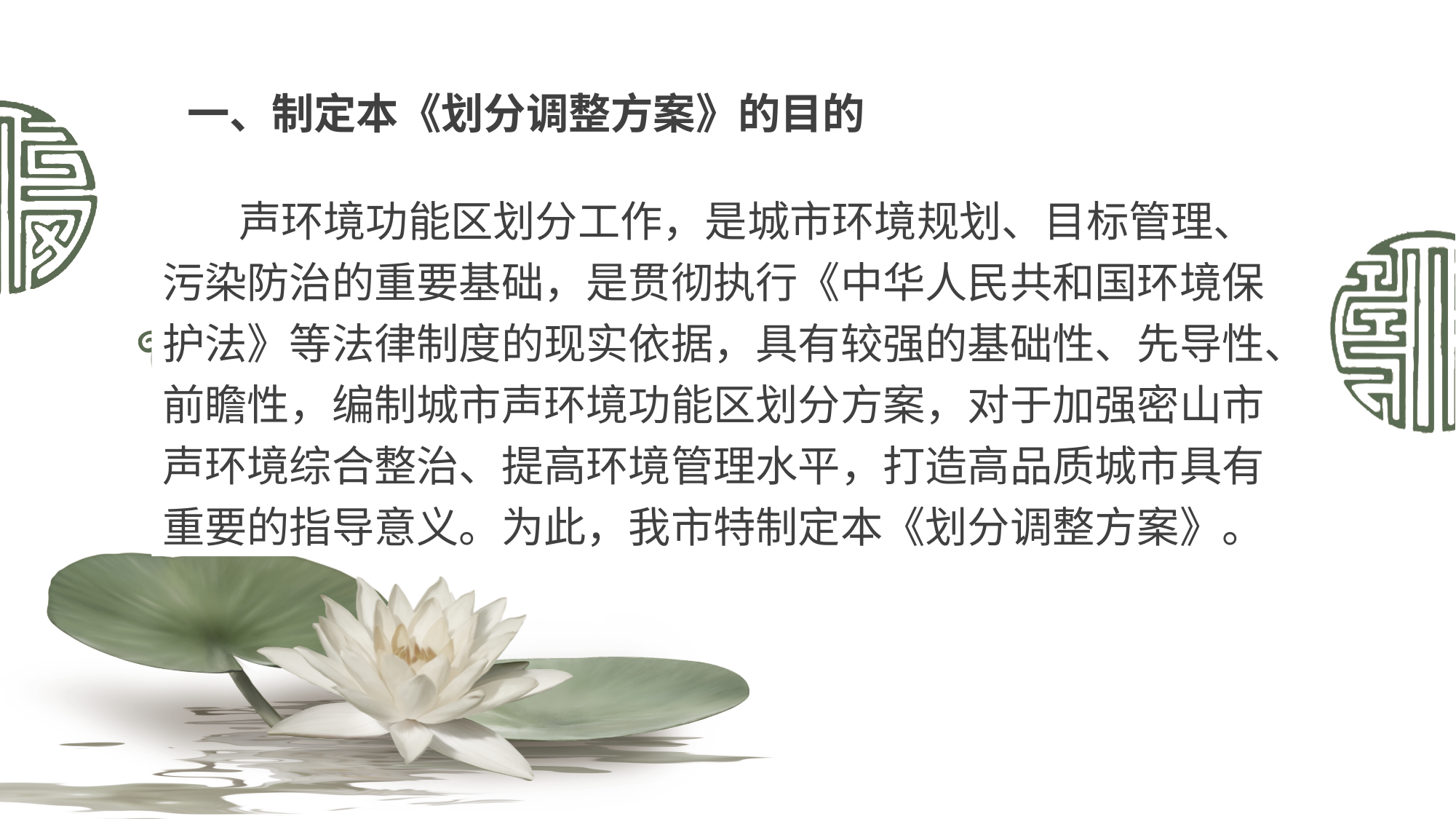

一、制定本《划分调整方案》的目的
       声环境功能区划分工作，是城市环境规划、目标管理、污染防治的重要基础，是贯彻执行《中华人民共和国环境保护法》等法律制度的现实依据，具有较强的基础性、先导性、前瞻性，编制城市声环境功能区划分方案，对于加强密山市声环境综合整治、提高环境管理水平，打造高品质城市具有重要的指导意义。为此，我市特制定本《划分调整方案》。